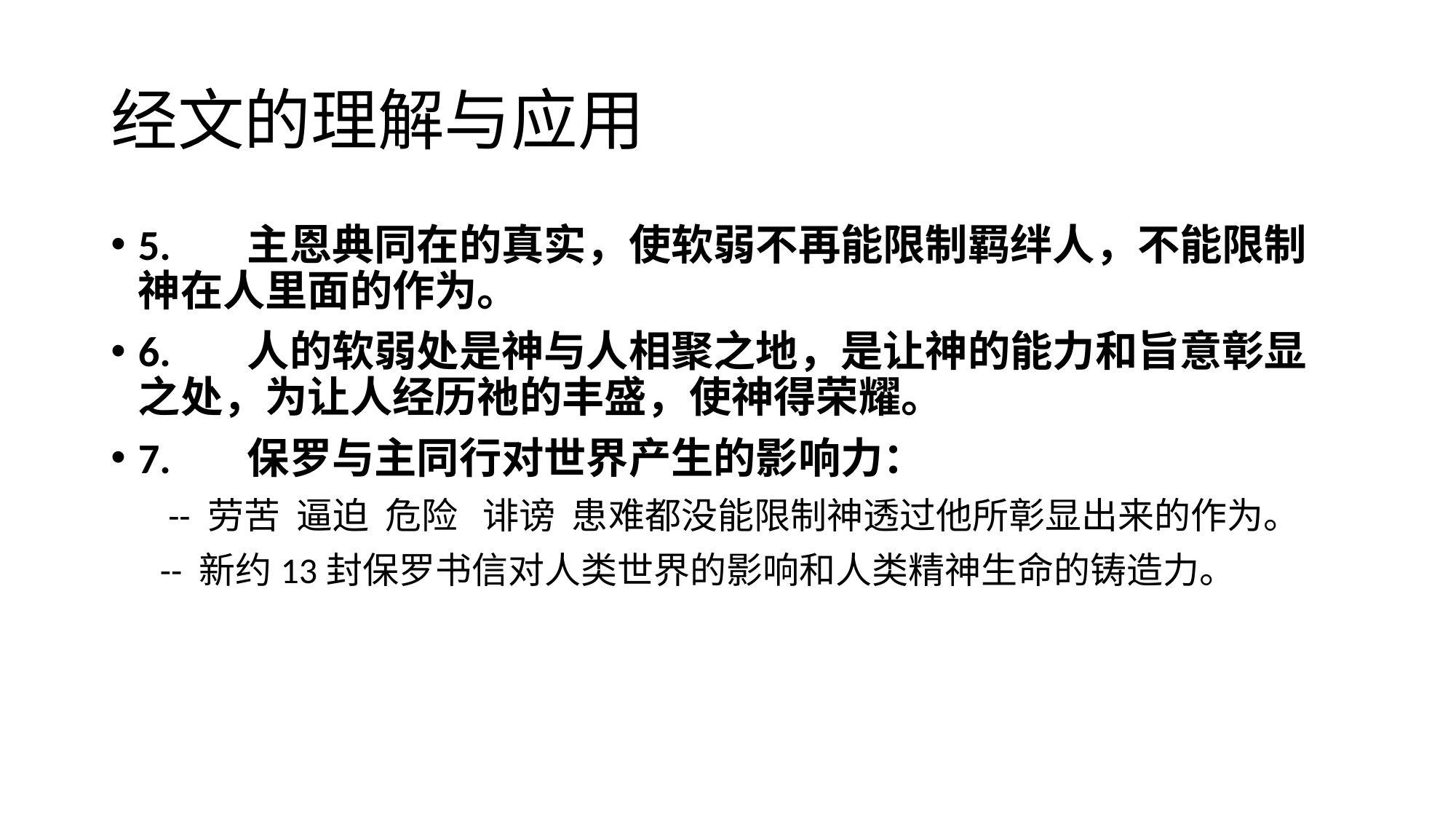

# 经文的理解与应用
5.	主恩典同在的真实，使软弱不再能限制羁绊人，不能限制神在人里面的作为。
6.	人的软弱处是神与人相聚之地，是让神的能力和旨意彰显之处，为让人经历祂的丰盛，使神得荣耀。
7.	保罗与主同行对世界产生的影响力：
       -- 劳苦  逼迫  危险   诽谤  患难都没能限制神透过他所彰显出来的作为。
      -- 新约13封保罗书信对人类世界的影响和人类精神生命的铸造力。